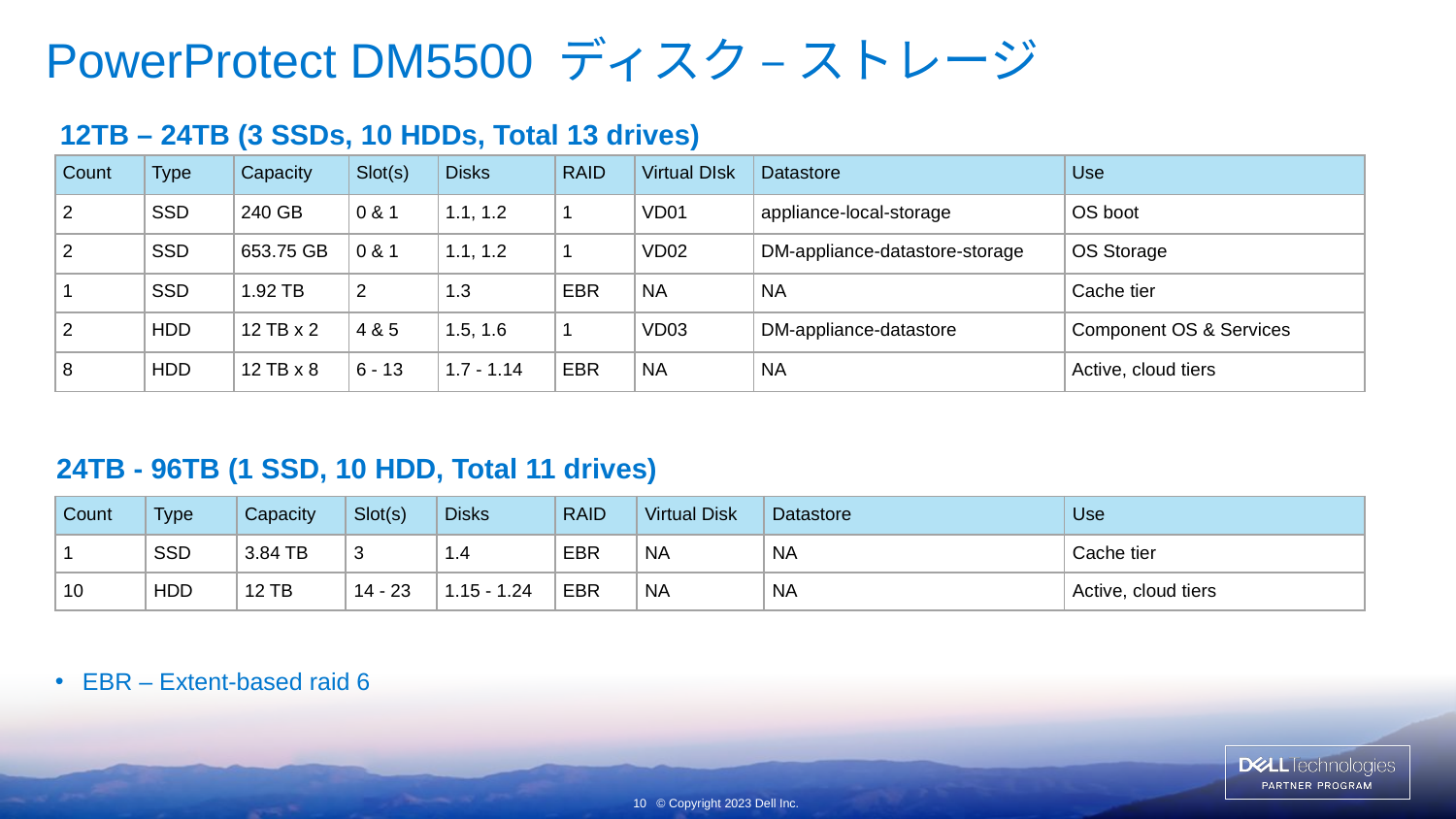

# PowerProtect DM5500 ディスク – ストレージ
12TB – 24TB (3 SSDs, 10 HDDs, Total 13 drives)
| Count | Type | Capacity | Slot(s) | Disks | RAID | Virtual DIsk | Datastore | Use |
| --- | --- | --- | --- | --- | --- | --- | --- | --- |
| 2 | SSD | 240 GB | 0 & 1 | 1.1, 1.2 | 1 | VD01 | appliance-local-storage | OS boot |
| 2 | SSD | 653.75 GB | 0 & 1 | 1.1, 1.2 | 1 | VD02 | DM-appliance-datastore-storage | OS Storage |
| 1 | SSD | 1.92 TB | 2 | 1.3 | EBR | NA | NA | Cache tier |
| 2 | HDD | 12 TB x 2 | 4 & 5 | 1.5, 1.6 | 1 | VD03 | DM-appliance-datastore | Component OS & Services |
| 8 | HDD | 12 TB x 8 | 6 - 13 | 1.7 - 1.14 | EBR | NA | NA | Active, cloud tiers |
24TB - 96TB (1 SSD, 10 HDD, Total 11 drives)
| Count | Type | Capacity | Slot(s) | Disks | RAID | Virtual Disk | Datastore | Use |
| --- | --- | --- | --- | --- | --- | --- | --- | --- |
| 1 | SSD | 3.84 TB | 3 | 1.4 | EBR | NA | NA | Cache tier |
| 10 | HDD | 12 TB | 14 - 23 | 1.15 - 1.24 | EBR | NA | NA | Active, cloud tiers |
EBR – Extent-based raid 6